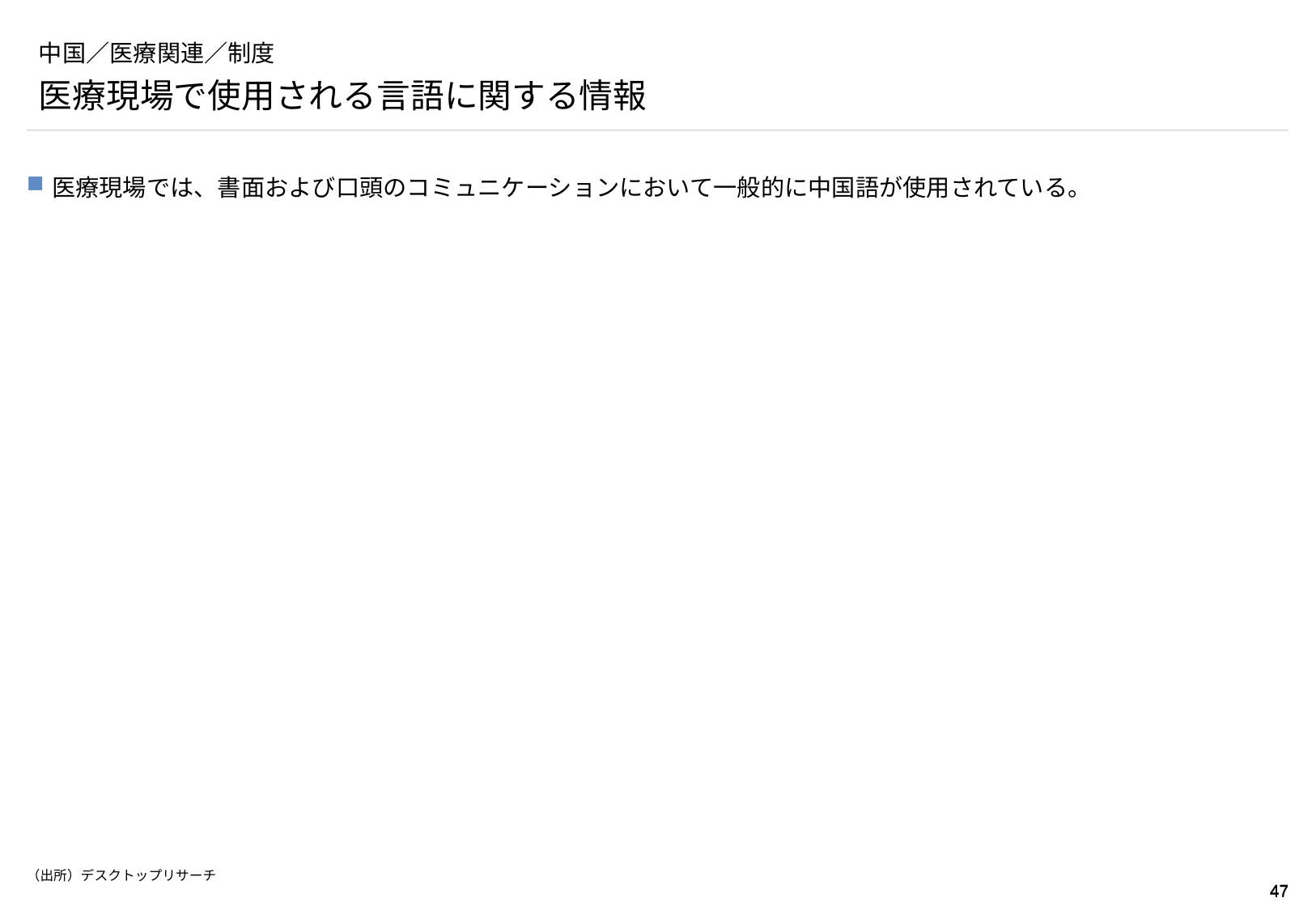

# 中国／医療関連／制度
医療現場で使用される言語に関する情報

医療現場では、書面および口頭のコミュニケーションにおいて一般的に中国語が使用されている。
（出所）デスクトップリサーチ
47